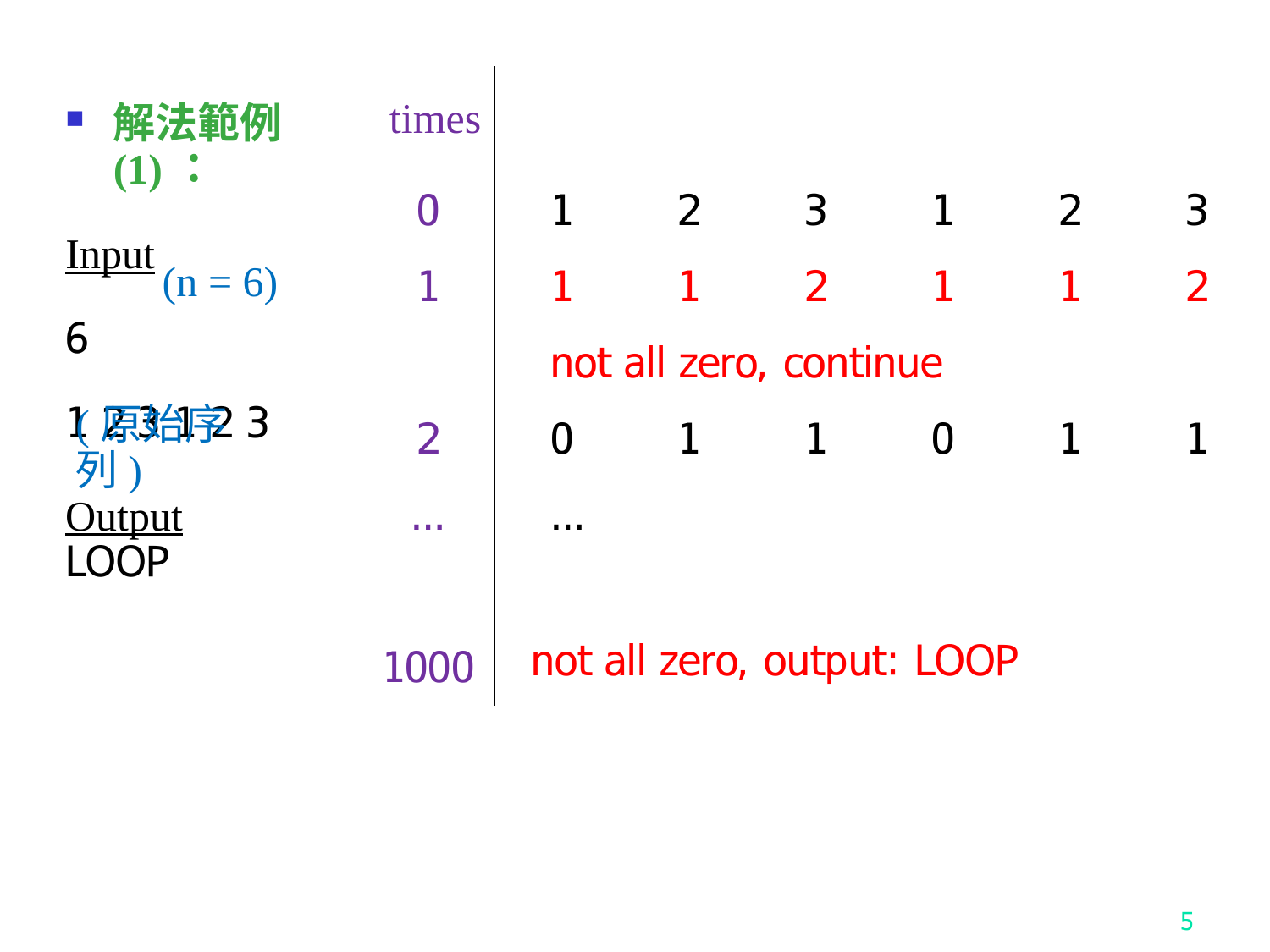

times
解法範例(1)：
Input
6
1 2 3 1 2 3
0
1

2
…

1000
1	2	3	1	2	3
1	1	2	1	1	2
not all zero, continue
0	1	1	0	1	1
…
(n = 6)
(原始序列)
Output
LOOP
not all zero, output: LOOP
5